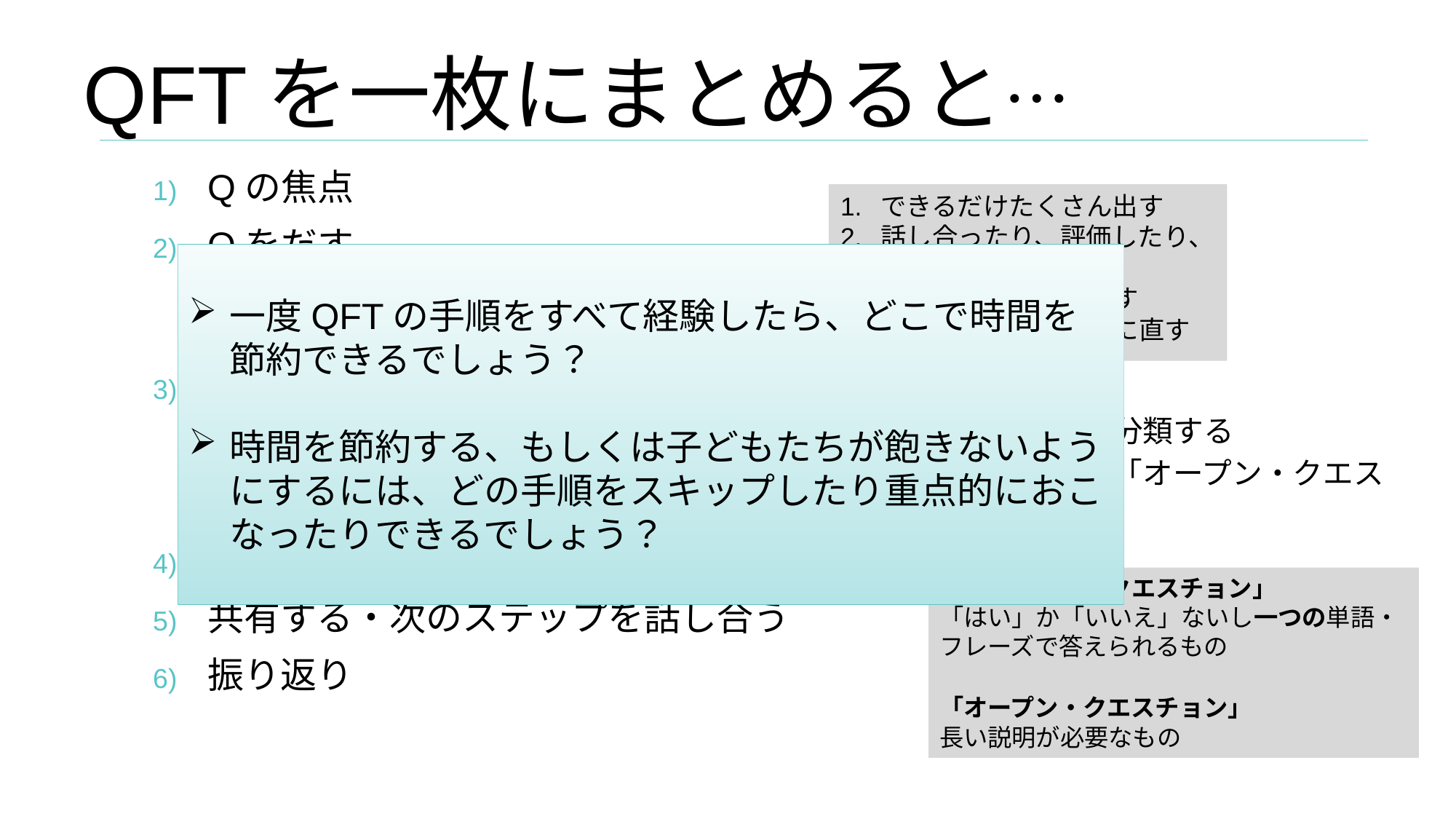

# QFTを一枚にまとめると…
Qの焦点
Qをだす
ルールに従う
番号をつける
Qを転換する
「クローズド・クエスチョン」か「オープン・クエスチョン」に分類する
「クローズド・クエスチョン」は「オープン・クエスチョン」へ「オープン・クエスチョン」は「クローズド・クエスチョン」へ転換する
Qに優先順位をつける
共有する・次のステップを話し合う
振り返り
できるだけたくさん出す
話し合ったり、評価したり、答えたりしない
発言の通りに書き出す
意見や主張は疑問文に直す

一度QFTの手順をすべて経験したら、どこで時間を節約できるでしょう？

時間を節約する、もしくは子どもたちが飽きないようにするには、どの手順をスキップしたり重点的におこなったりできるでしょう？

「クローズド・クエスチョン」
「はい」か「いいえ」ないし一つの単語・フレーズで答えられるもの

「オープン・クエスチョン」
長い説明が必要なもの